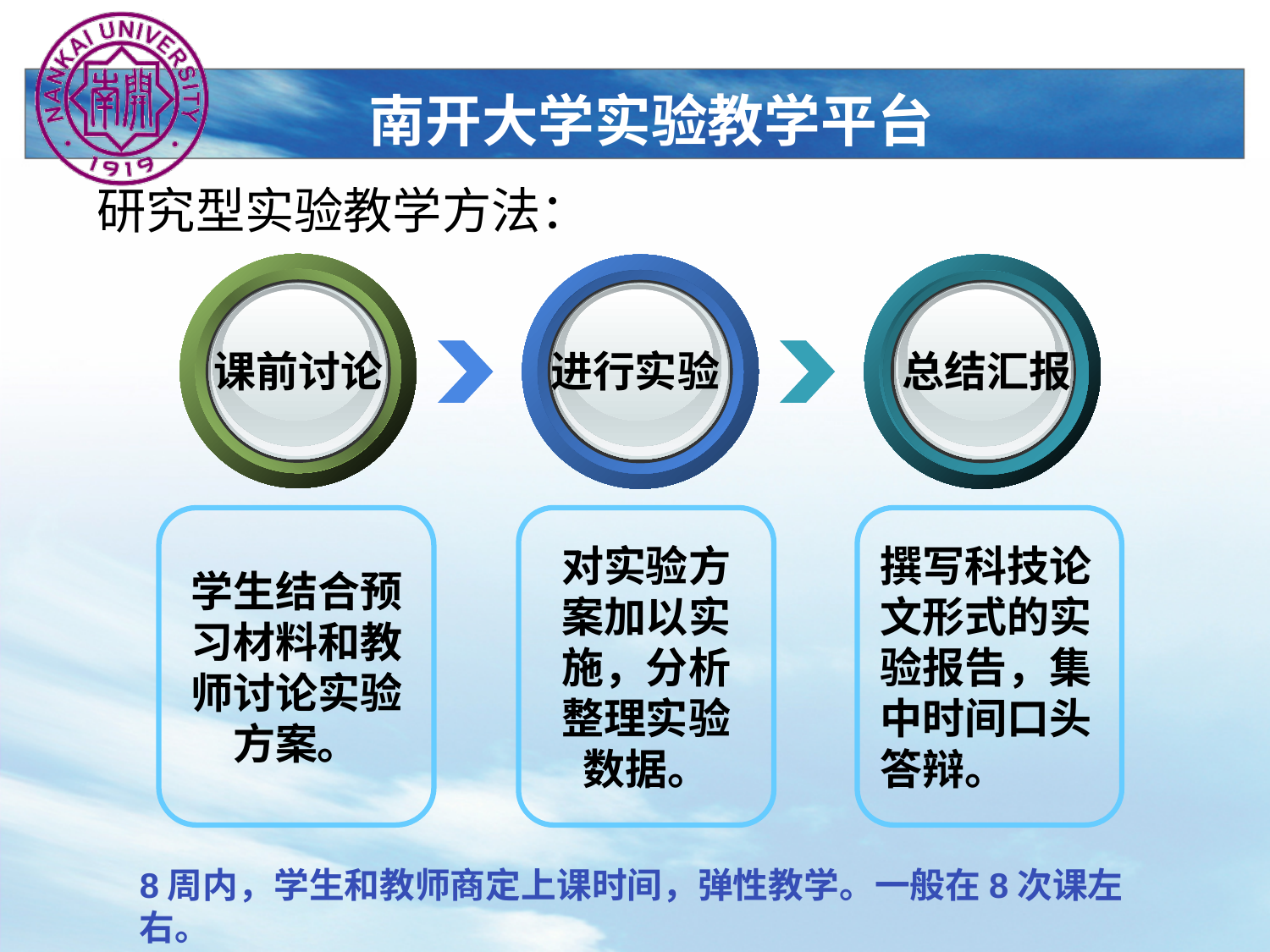

南开大学实验教学平台
研究型实验教学方法：

课前讨论
进行实验
总结汇报

学生结合预习材料和教师讨论实验方案。
对实验方案加以实施，分析整理实验数据。
撰写科技论文形式的实验报告，集中时间口头答辩。
8周内，学生和教师商定上课时间，弹性教学。一般在8次课左右。